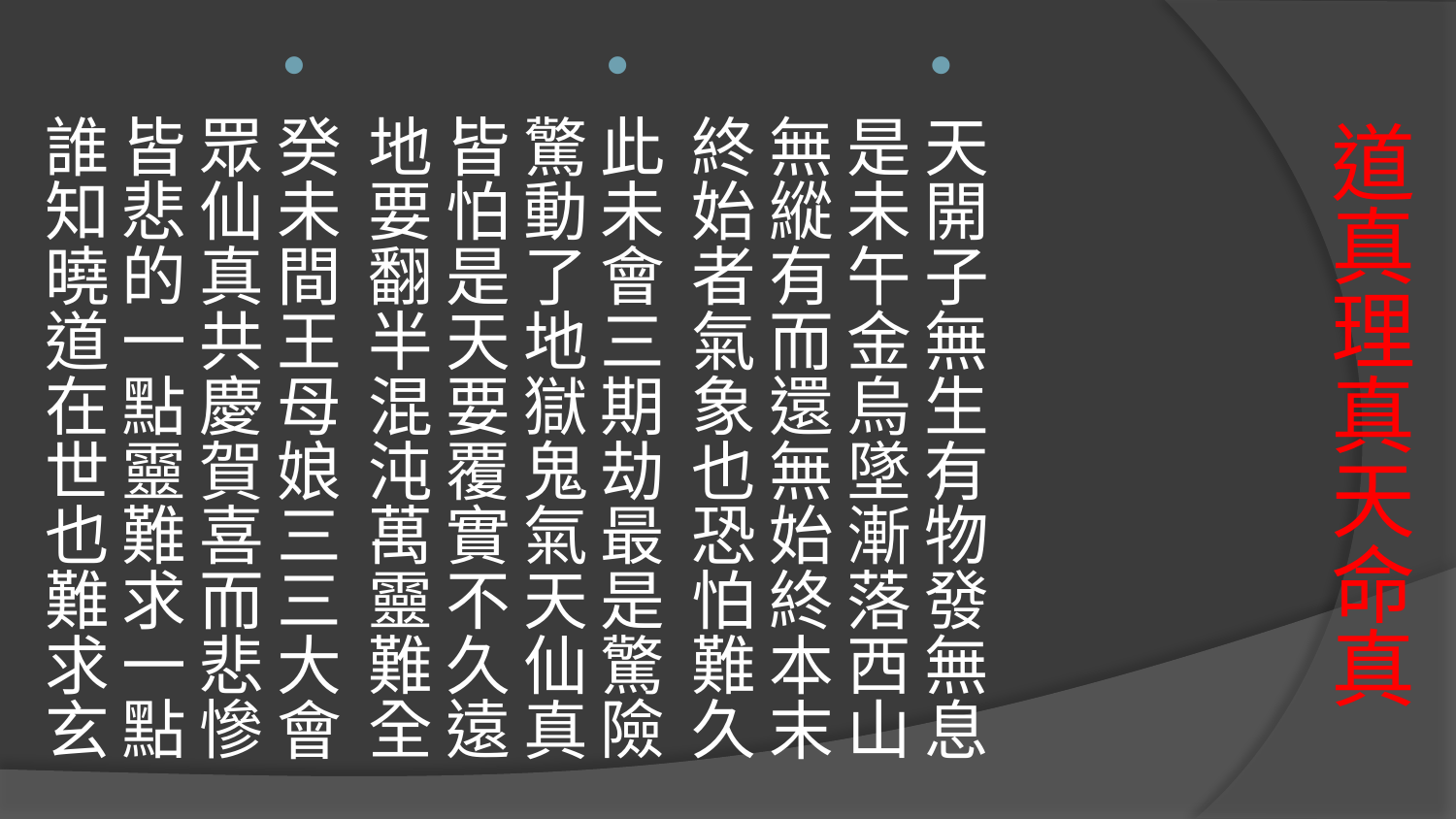

天開子無生有物發無息是未午金烏墜漸落西山
無縱有而還無始終本末終始者氣象也恐怕難久
此未會三期劫最是驚險驚動了地獄鬼氣天仙真
皆怕是天要覆實不久遠地要翻半混沌萬靈難全
癸未間王母娘三三大會眾仙真共慶賀喜而悲慘
皆悲的一點靈難求一點誰知曉道在世也難求玄
# 道真理真天命真